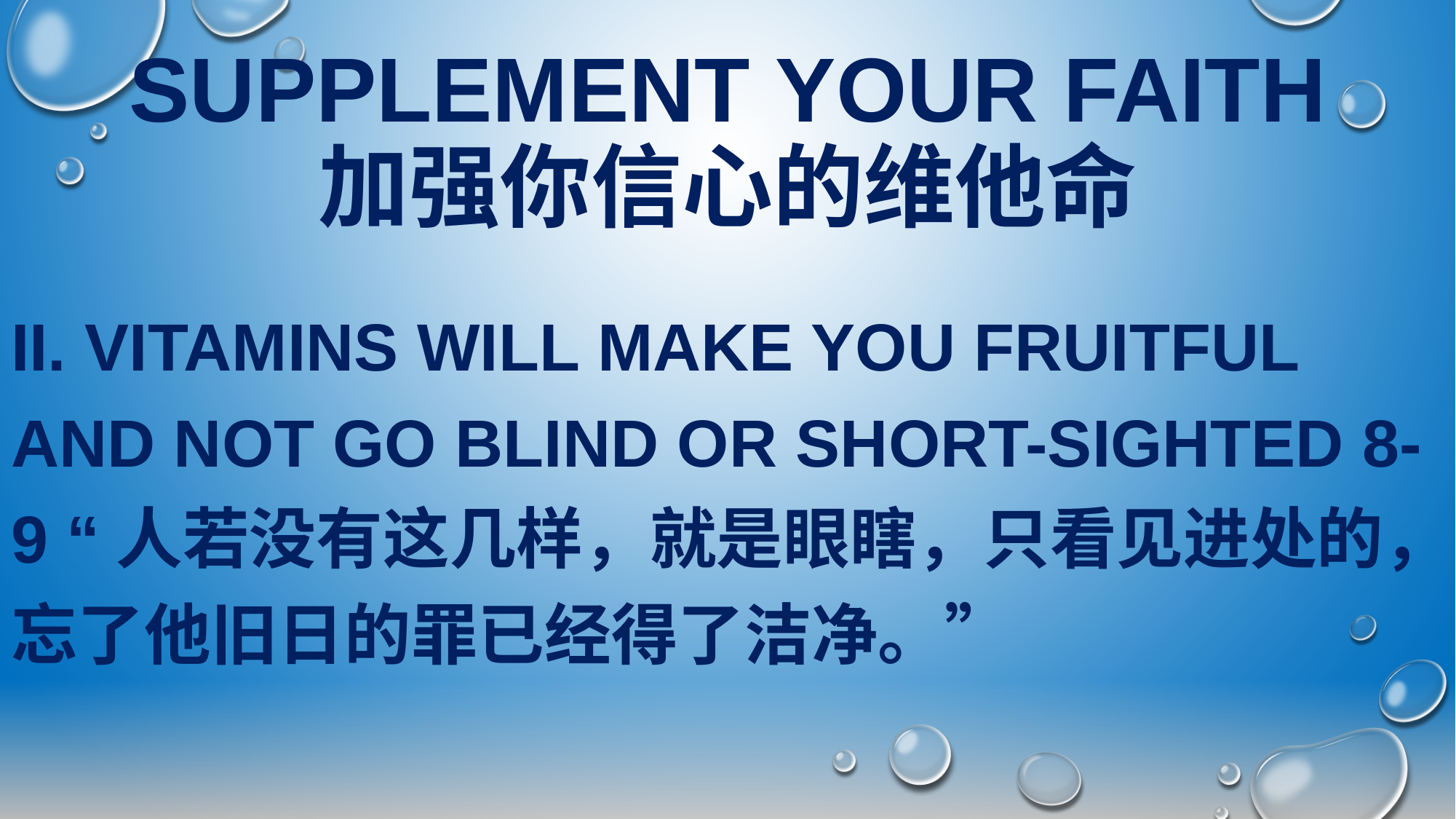

# Supplement your faith 加强你信心的维他命
II. Vitamins will make you fruitful and NOT GO blind OR SHORT-SIGHTED 8-9 “人若没有这几样，就是眼瞎，只看见进处的，忘了他旧日的罪已经得了洁净。”